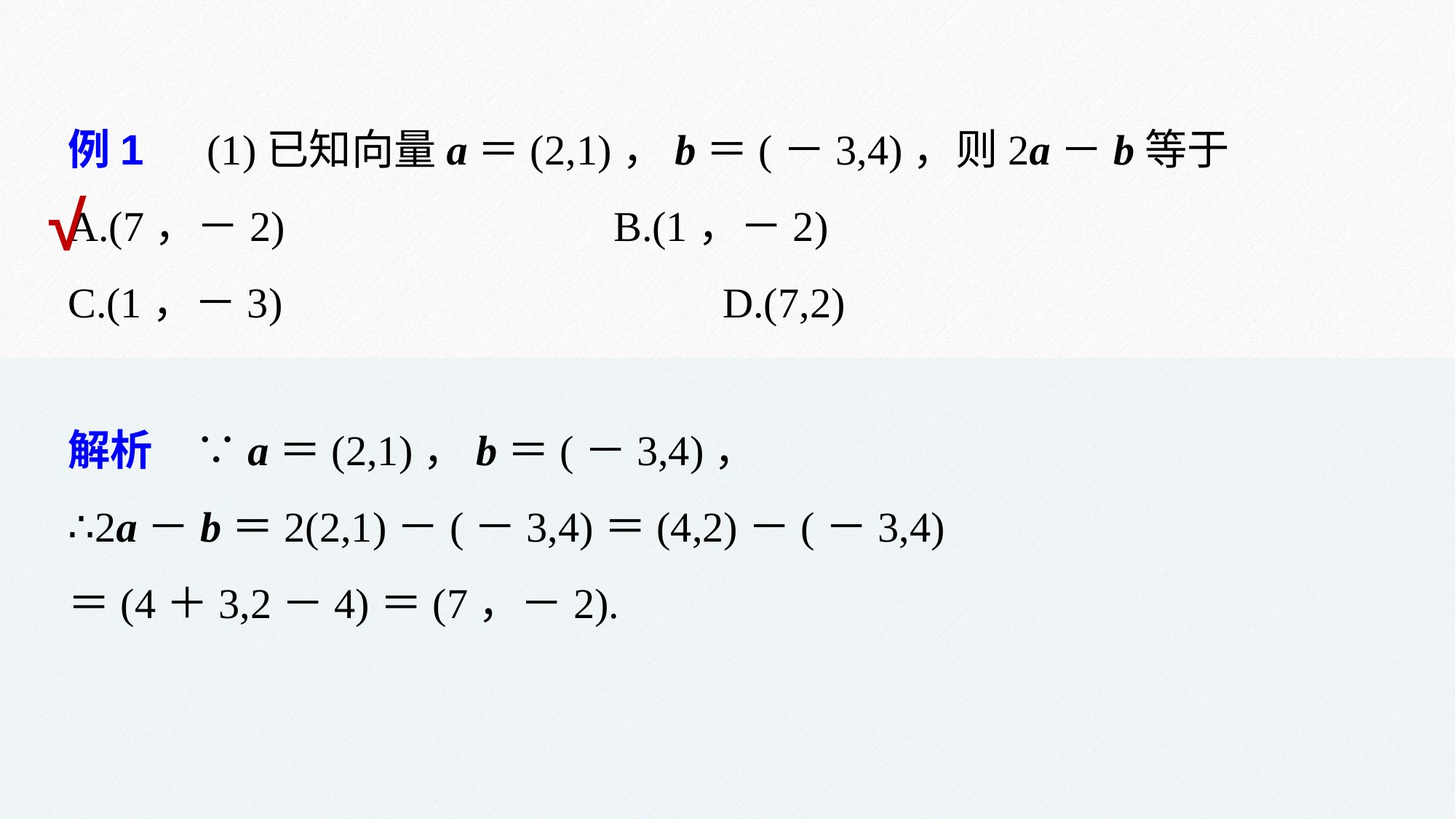

例1　(1)已知向量a＝(2,1)，b＝(－3,4)，则2a－b等于
A.(7，－2)  			B.(1，－2)
C.(1，－3)  				D.(7,2)
√
解析　∵a＝(2,1)，b＝(－3,4)，
∴2a－b＝2(2,1)－(－3,4)＝(4,2)－(－3,4)
＝(4＋3,2－4)＝(7，－2).